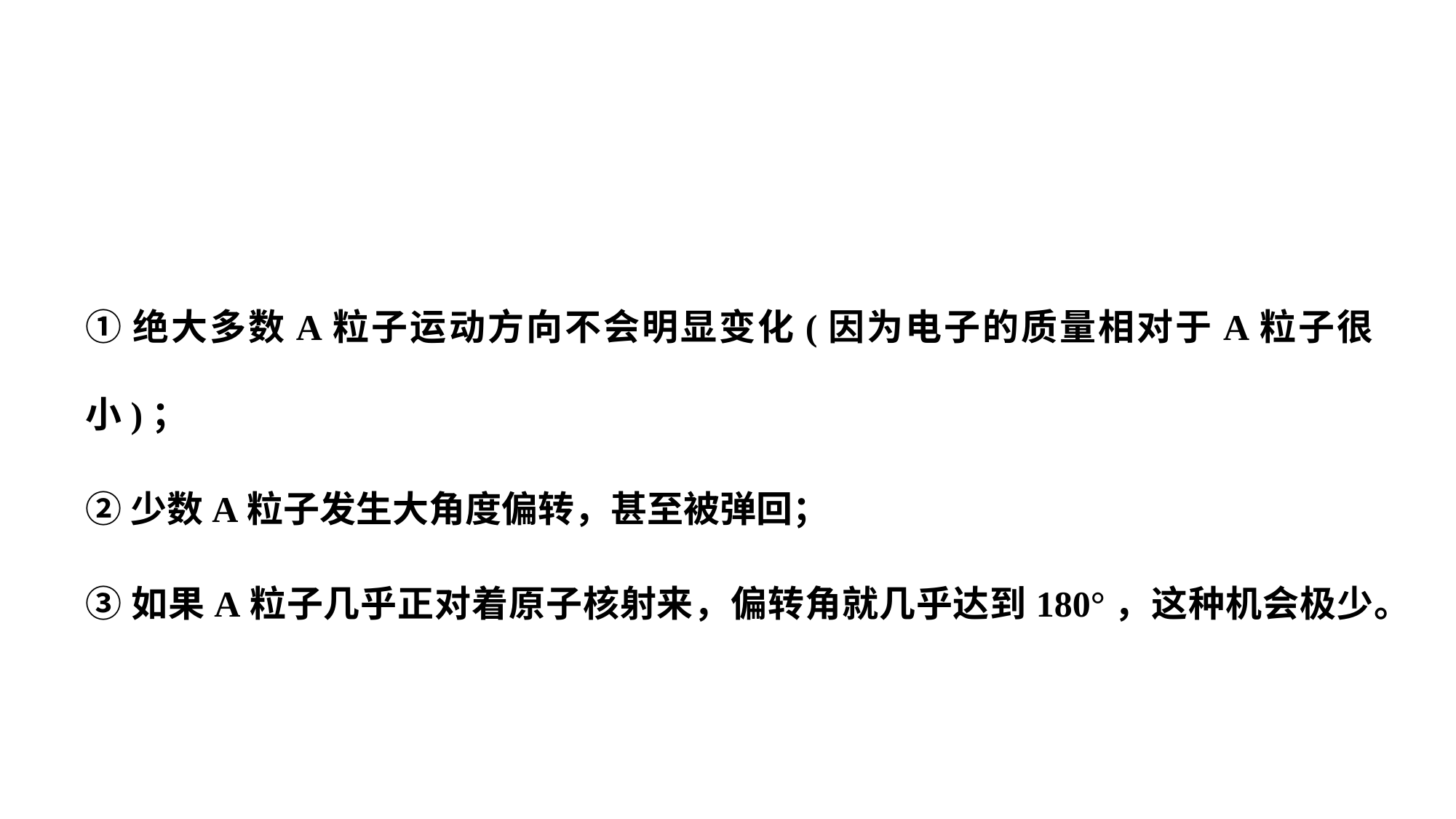

①绝大多数Α粒子运动方向不会明显变化(因为电子的质量相对于Α粒子很小)；
②少数Α粒子发生大角度偏转，甚至被弹回；
③如果Α粒子几乎正对着原子核射来，偏转角就几乎达到180°，这种机会极少。